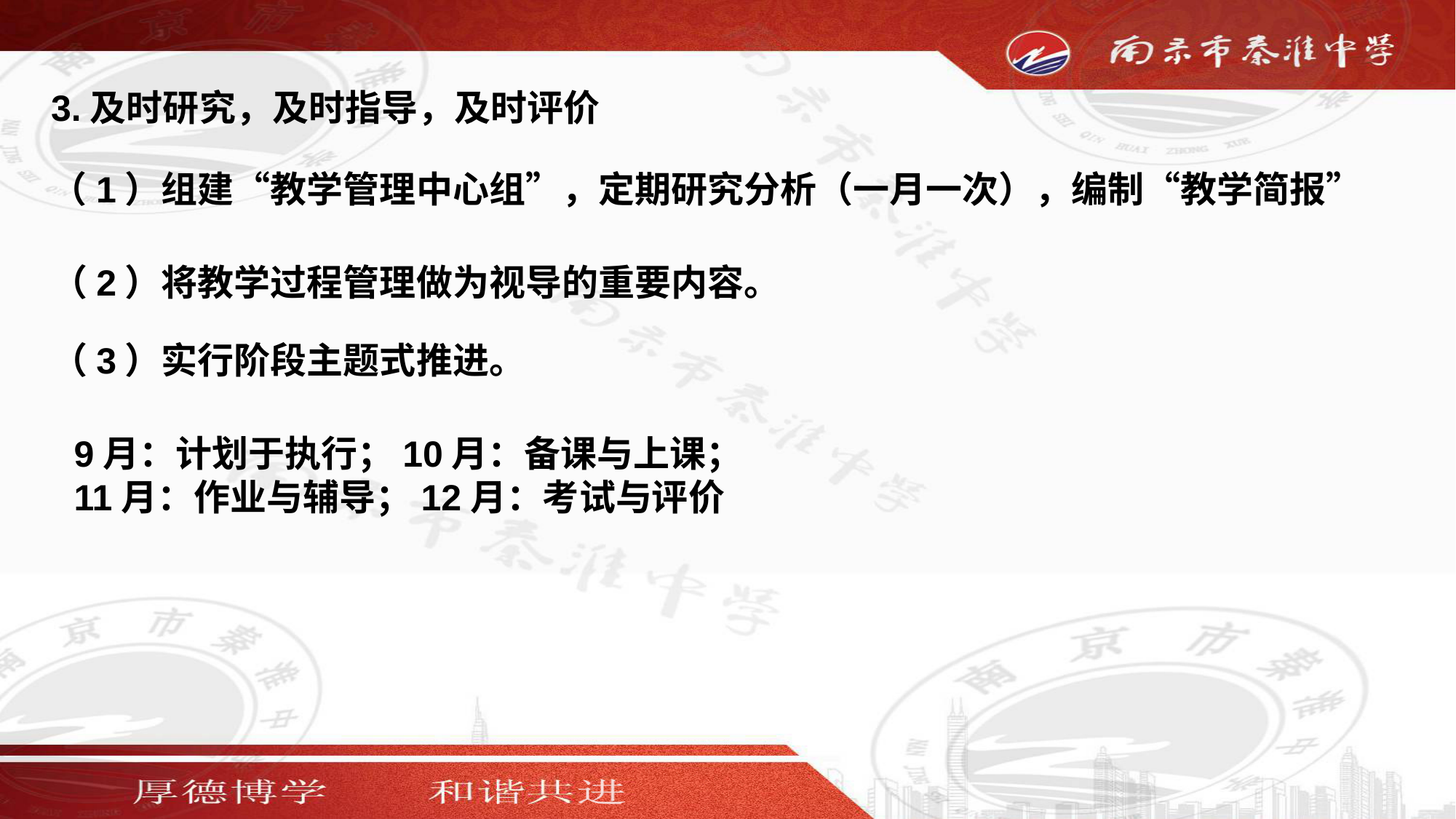

3.及时研究，及时指导，及时评价
（1）组建“教学管理中心组”，定期研究分析（一月一次），编制“教学简报”
（2）将教学过程管理做为视导的重要内容。
（3）实行阶段主题式推进。
9月：计划于执行；10月：备课与上课；
11月：作业与辅导；12月：考试与评价